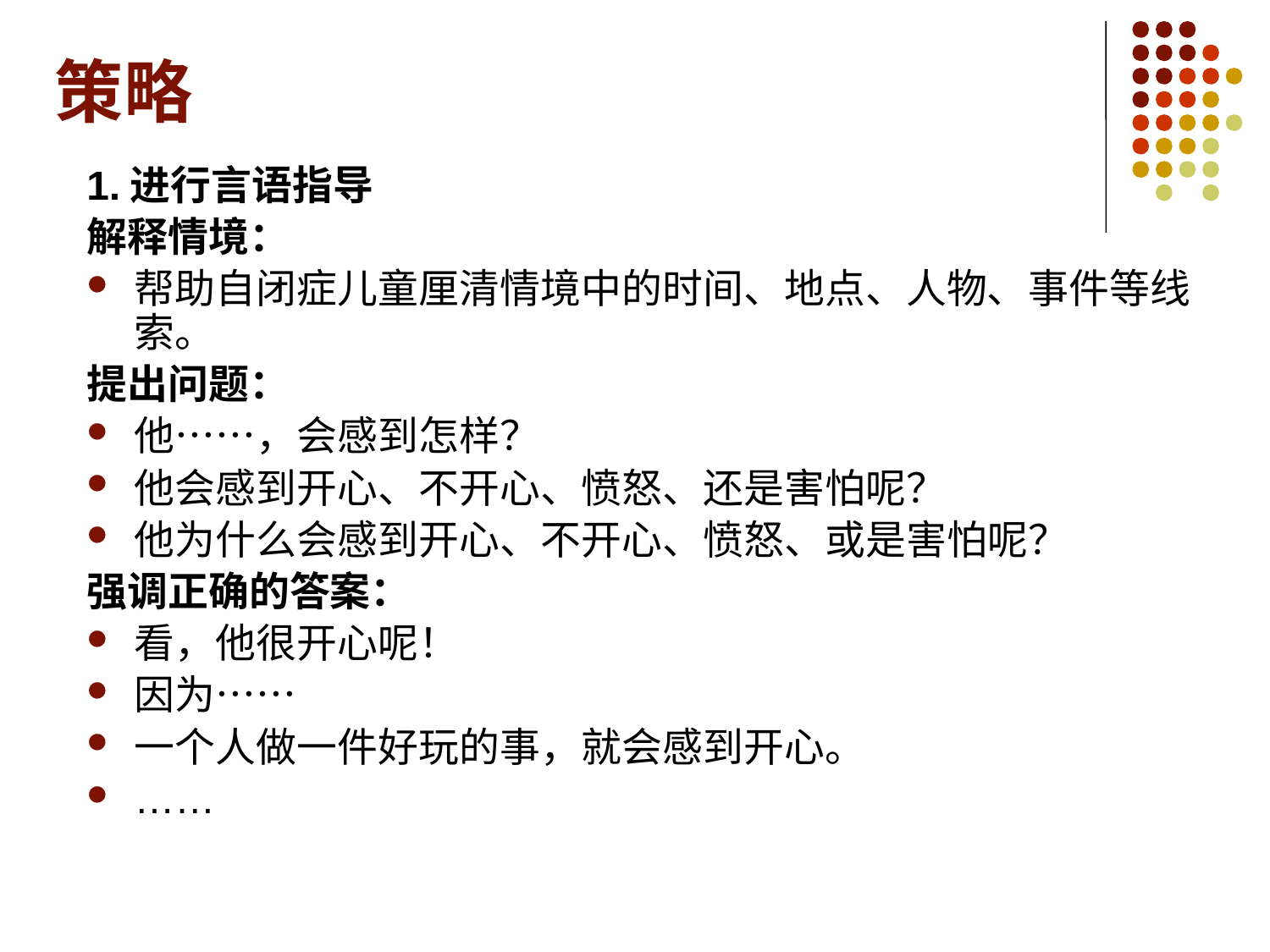

# 策略
1.进行言语指导
解释情境：
帮助自闭症儿童厘清情境中的时间、地点、人物、事件等线索。
提出问题：
他……，会感到怎样？
他会感到开心、不开心、愤怒、还是害怕呢？
他为什么会感到开心、不开心、愤怒、或是害怕呢？
强调正确的答案：
看，他很开心呢！
因为……
一个人做一件好玩的事，就会感到开心。
……